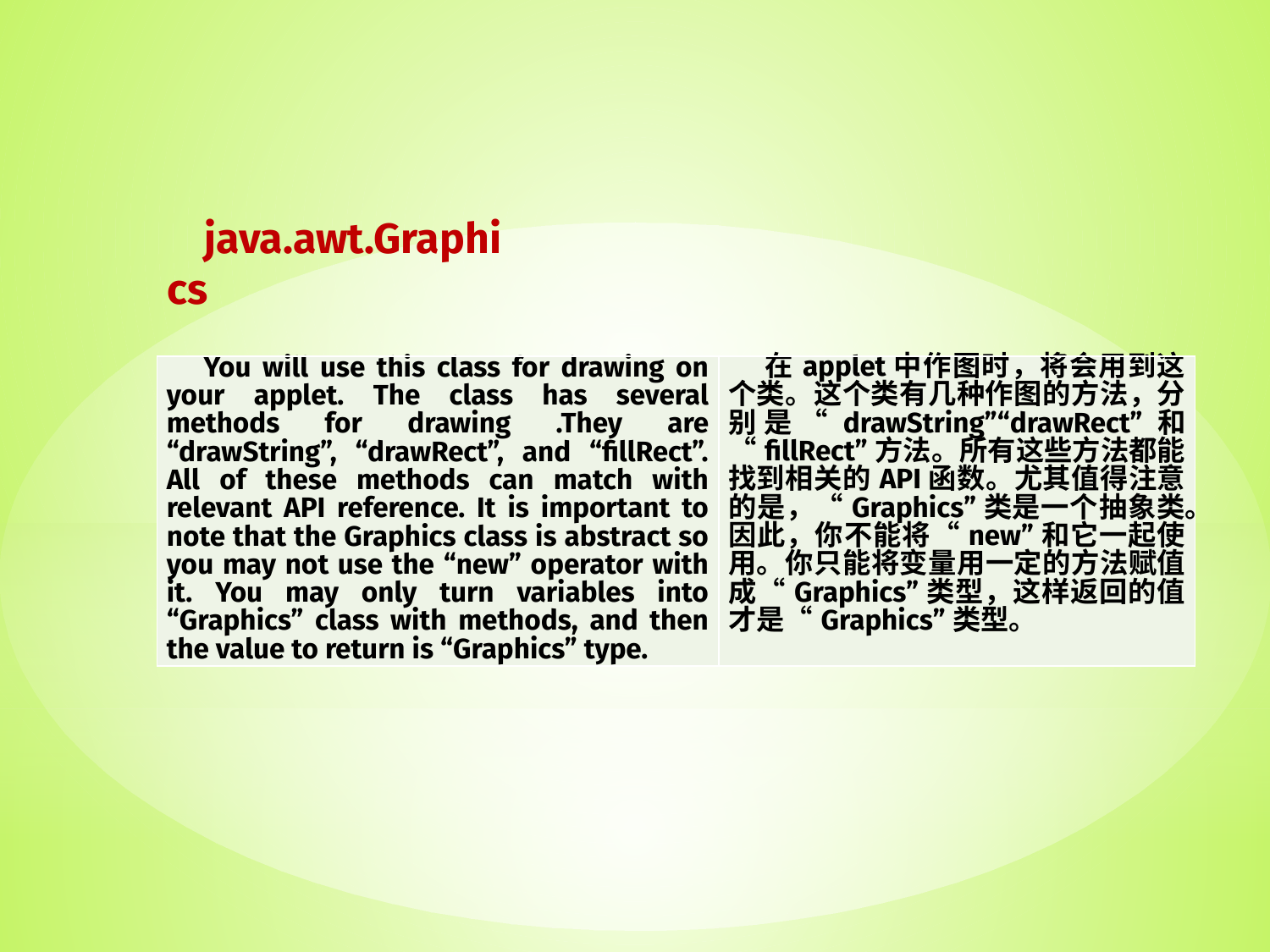

java.awt.Graphics
| You will use this class for drawing on your applet. The class has several methods for drawing .They are “drawString”, “drawRect”, and “fillRect”. All of these methods can match with relevant API reference. It is important to note that the Graphics class is abstract so you may not use the “new” operator with it. You may only turn variables into “Graphics” class with methods, and then the value to return is “Graphics” type. | 在applet中作图时，将会用到这个类。这个类有几种作图的方法，分别是“drawString”“drawRect”和“fillRect”方法。所有这些方法都能找到相关的API函数。尤其值得注意的是，“Graphics”类是一个抽象类。因此，你不能将“new”和它一起使用。你只能将变量用一定的方法赋值成“Graphics”类型，这样返回的值才是“Graphics”类型。 |
| --- | --- |